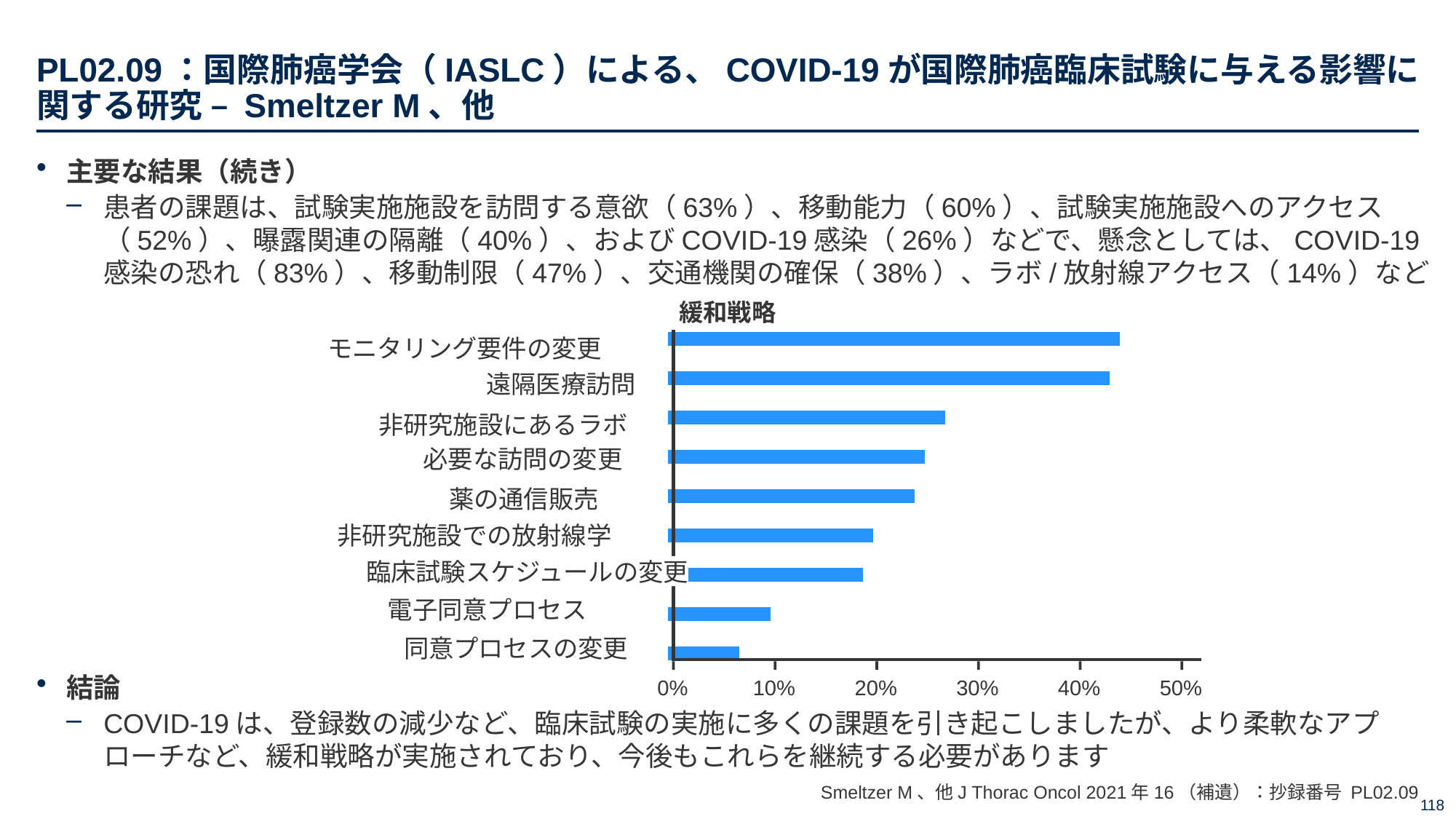

# PL02.09：国際肺癌学会（IASLC）による、COVID-19が国際肺癌臨床試験に与える影響に関する研究 – Smeltzer M、他
主要な結果（続き）
患者の課題は、試験実施施設を訪問する意欲（63%）、移動能力（60%）、試験実施施設へのアクセス（52%）、曝露関連の隔離（40%）、およびCOVID-19感染（26%）などで、懸念としては、COVID-19感染の恐れ（83%）、移動制限（47%）、交通機関の確保（38%）、ラボ/放射線アクセス（14%）など
結論
COVID-19は、登録数の減少など、臨床試験の実施に多くの課題を引き起こしましたが、より柔軟なアプローチなど、緩和戦略が実施されており、今後もこれらを継続する必要があります
緩和戦略

### Chart

| Category |  |
|---|---|
| Modified monitoring requirements  | 0.44 |
| Telehealth visits  | 0.43 |
| Labs at non-study facilities  | 0.27 |
| Modified required visits  | 0.25 |
| Mail-order medications  | 0.24 |
| Radiology at non-study facilities  | 0.2 |
| Altered trial schedules  | 0.19 |
| Electronic consent processes  | 0.1 |
| Altered consent process  | 0.07 |
モニタリング要件の変更
遠隔医療訪問
非研究施設にあるラボ
必要な訪問の変更
薬の通信販売
非研究施設での放射線学
臨床試験スケジュールの変更
電子同意プロセス
同意プロセスの変更

0%
10%
20%
30%
40%
50%
Smeltzer M、他J Thorac Oncol 2021年16（補遺）：抄録番号 PL02.09